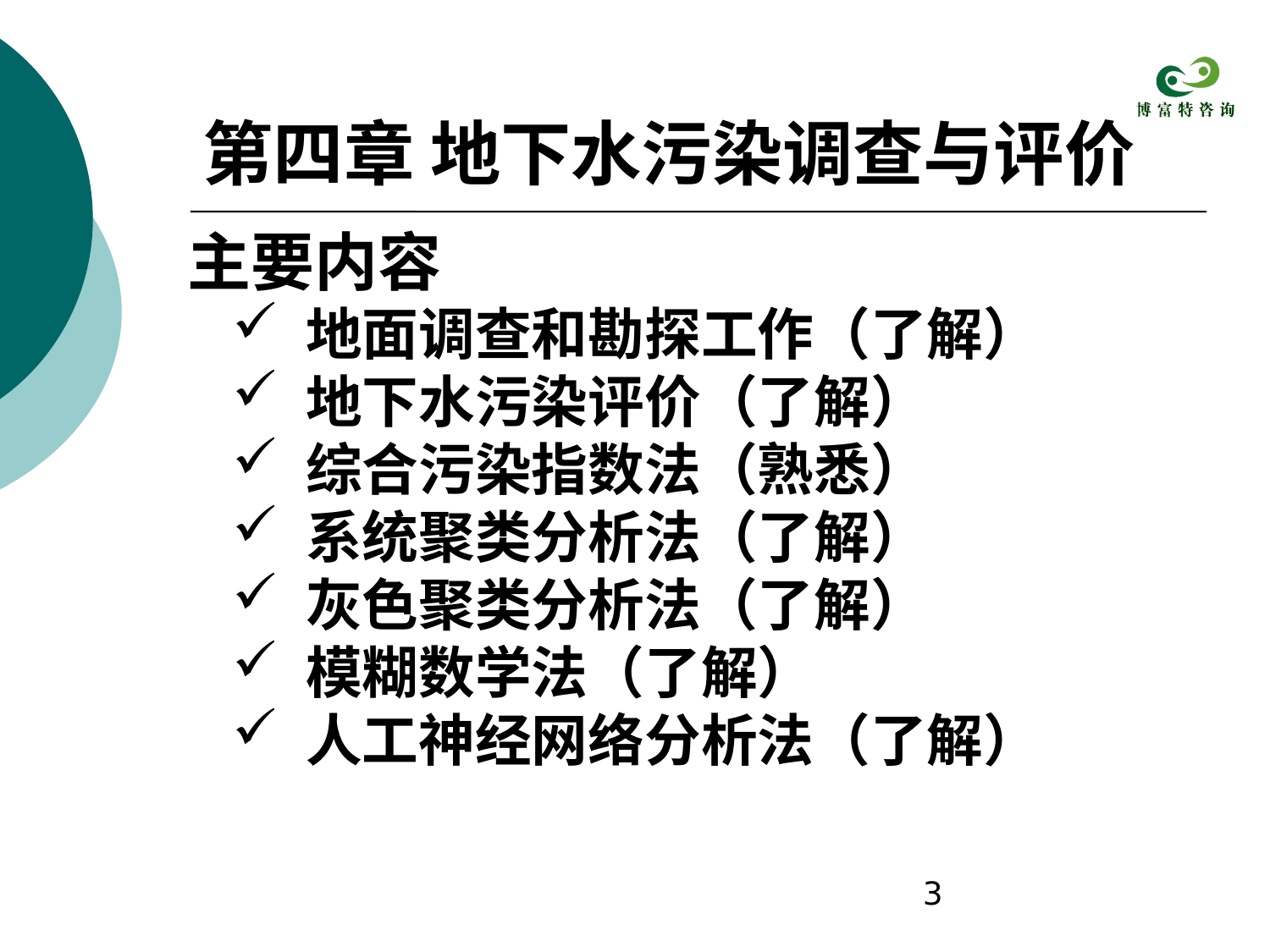

第四章 地下水污染调查与评价
 主要内容
 地面调查和勘探工作（了解）
 地下水污染评价（了解）
 综合污染指数法（熟悉）
 系统聚类分析法（了解）
 灰色聚类分析法（了解）
 模糊数学法（了解）
 人工神经网络分析法（了解）

3